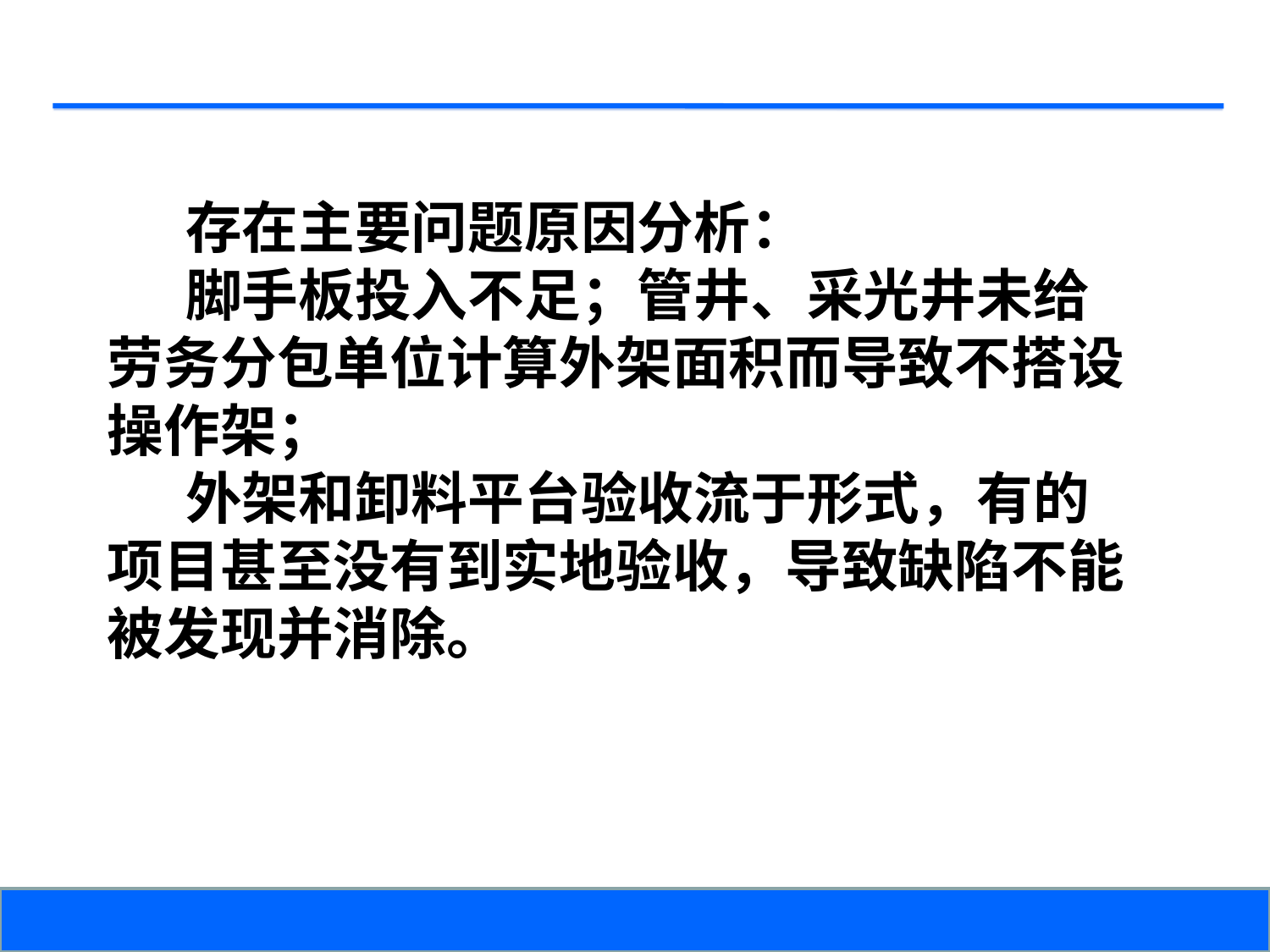

存在主要问题原因分析：
     脚手板投入不足；管井、采光井未给劳务分包单位计算外架面积而导致不搭设操作架；
     外架和卸料平台验收流于形式，有的项目甚至没有到实地验收，导致缺陷不能被发现并消除。